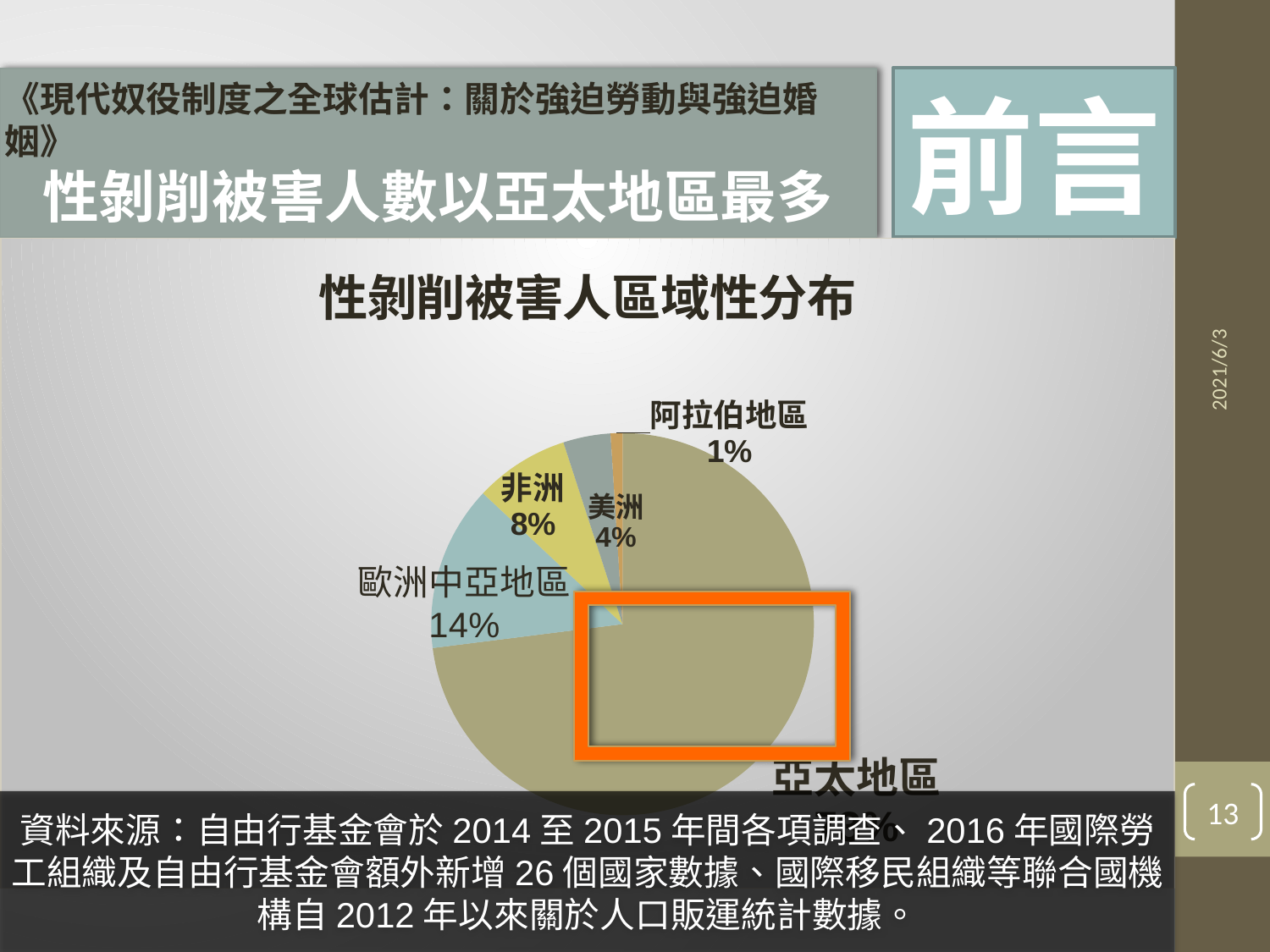

前言
《現代奴役制度之全球估計：關於強迫勞動與強迫婚姻》
性剝削被害人數以亞太地區最多
2021/6/3

### Chart:

| Category | 性剝削被害人區域性分布 |
|---|---|
| 亞太地區 | 0.73 |
| 歐洲和中亞地區 | 0.14 |
| 非洲 | 0.08 |
| 美洲 | 0.04 |
| 阿拉伯地區 | 0.01 |

13
資料來源：自由行基金會於2014至2015年間各項調查、2016年國際勞工組織及自由行基金會額外新增26個國家數據、國際移民組織等聯合國機構自2012年以來關於人口販運統計數據。